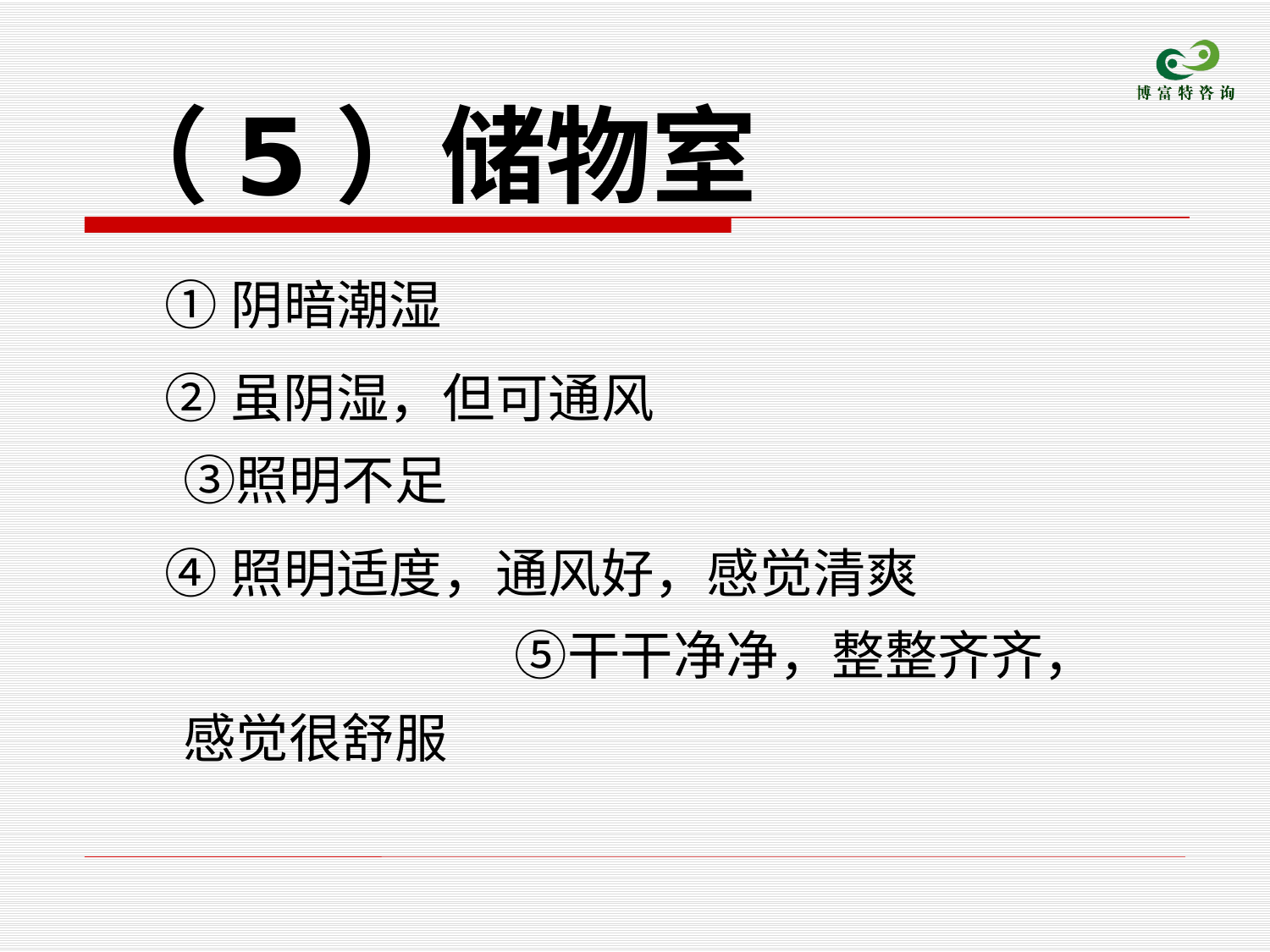

（5）储物室
    ①阴暗潮湿
    ②虽阴湿，但可通风	                                   ③照明不足
    ④照明适度，通风好，感觉清爽                                               ⑤干干净净，整整齐齐，感觉很舒服
249